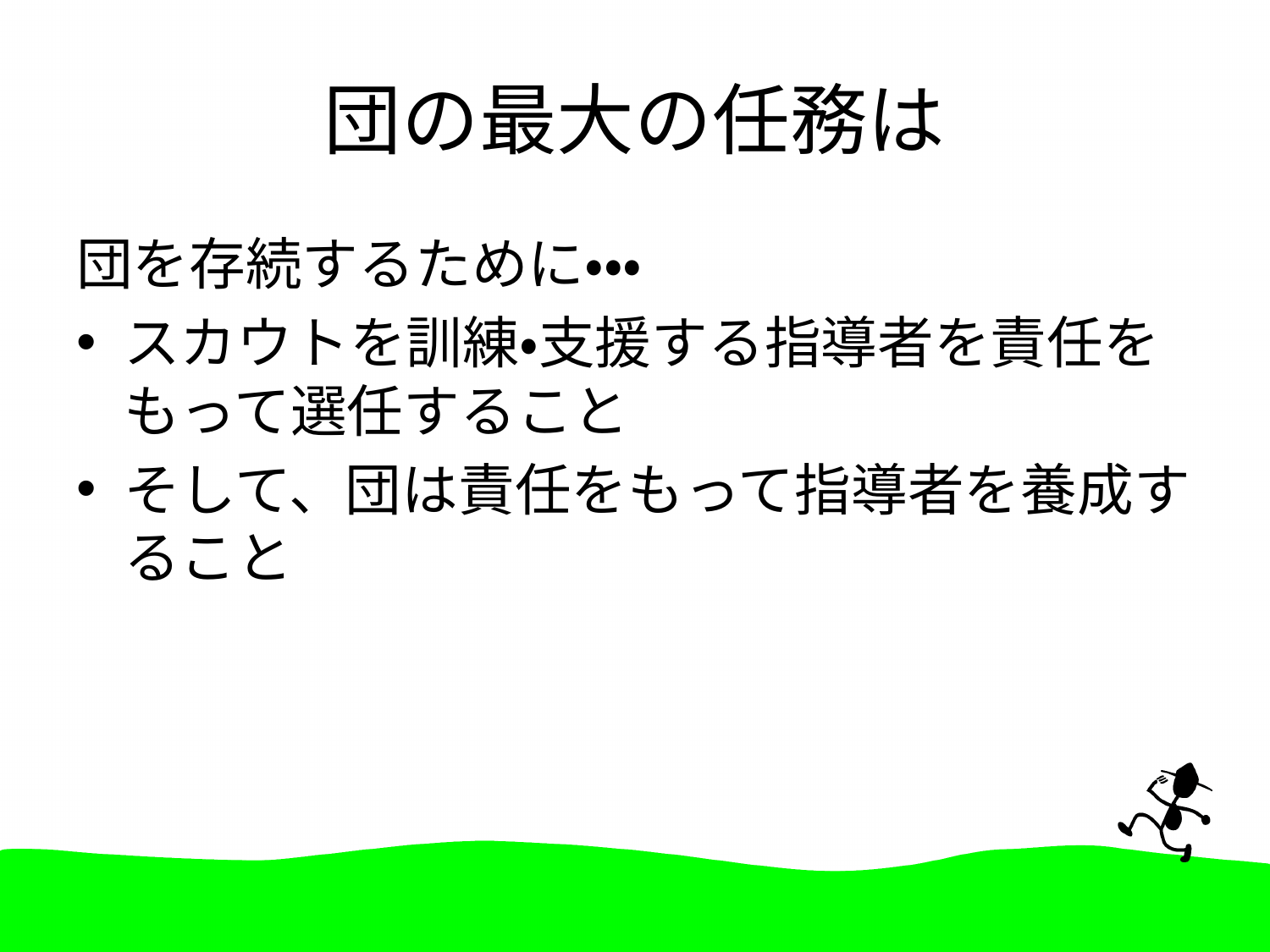

# 団の最大の任務は
団を存続するために・・・
スカウトを訓練・支援する指導者を責任をもって選任すること
そして、団は責任をもって指導者を養成すること